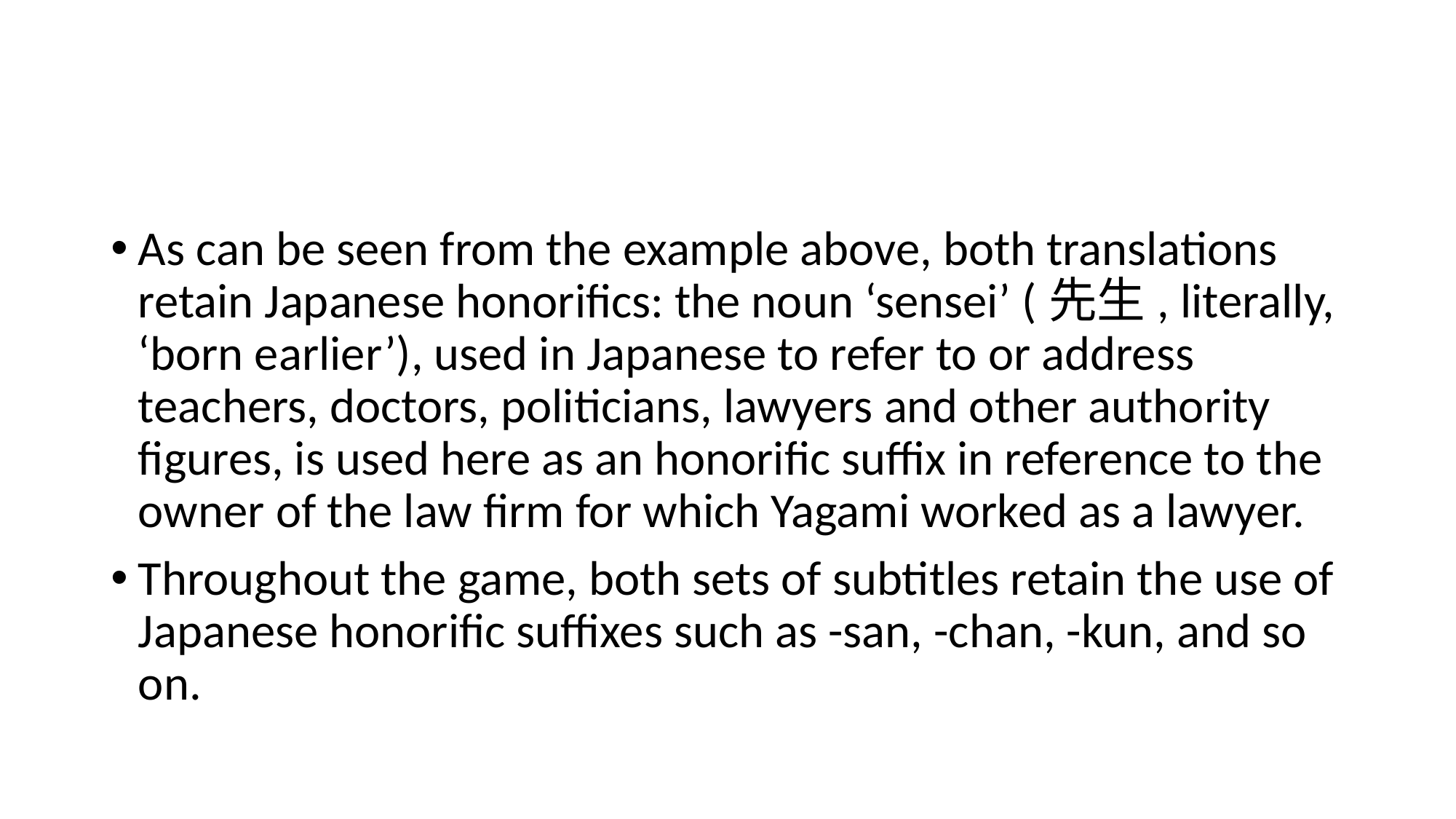

#
As can be seen from the example above, both translations retain Japanese honorifics: the noun ‘sensei’ (先⽣, literally, ‘born earlier’), used in Japanese to refer to or address teachers, doctors, politicians, lawyers and other authority figures, is used here as an honorific suffix in reference to the owner of the law firm for which Yagami worked as a lawyer.
Throughout the game, both sets of subtitles retain the use of Japanese honorific suffixes such as -san, -chan, -kun, and so on.